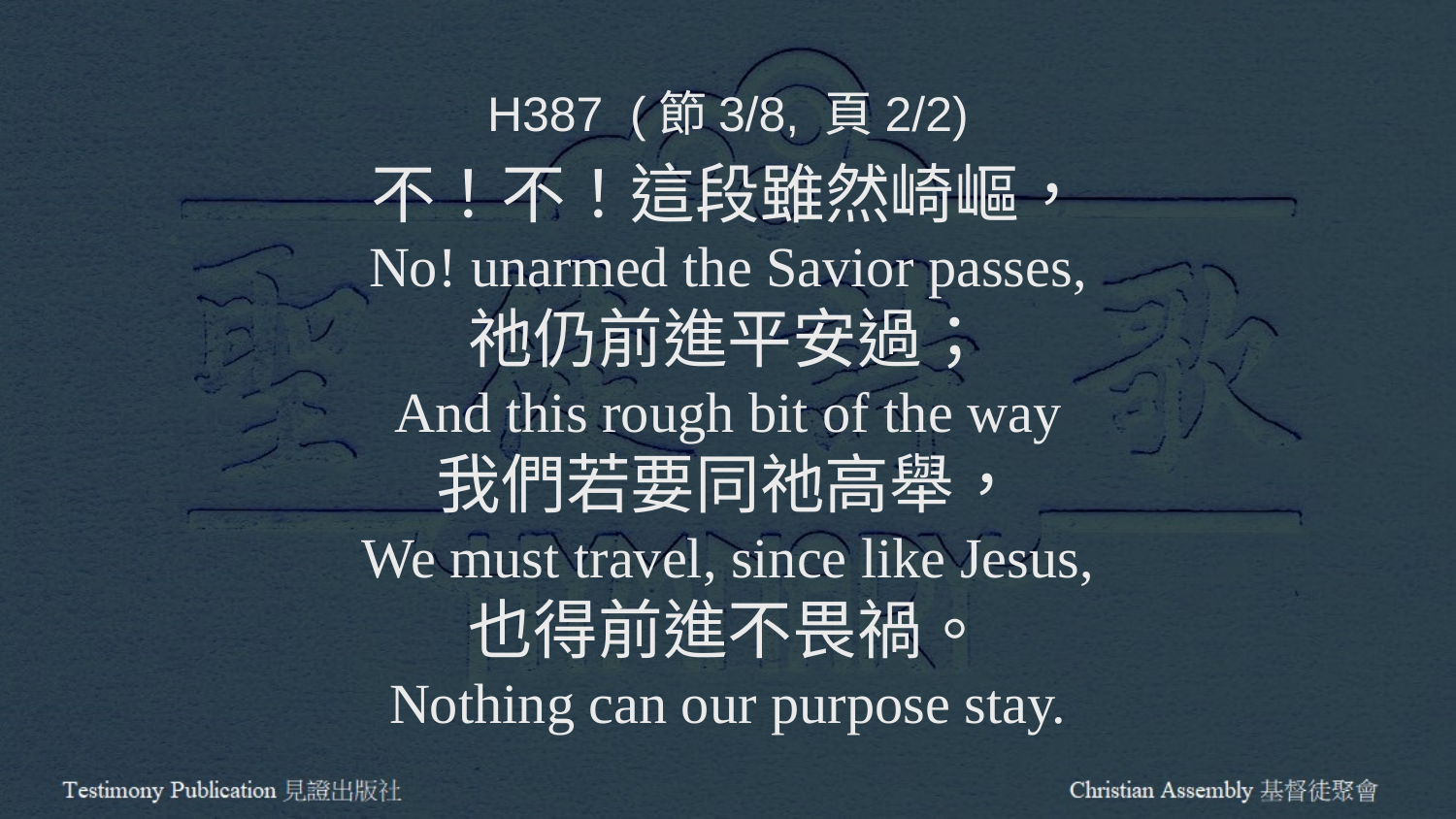

H387  (節3/8, 頁2/2)
不！不！這段雖然崎嶇，
No! unarmed the Savior passes,
祂仍前進平安過；
And this rough bit of the way
我們若要同祂高舉，
We must travel, since like Jesus,
也得前進不畏禍。
Nothing can our purpose stay.